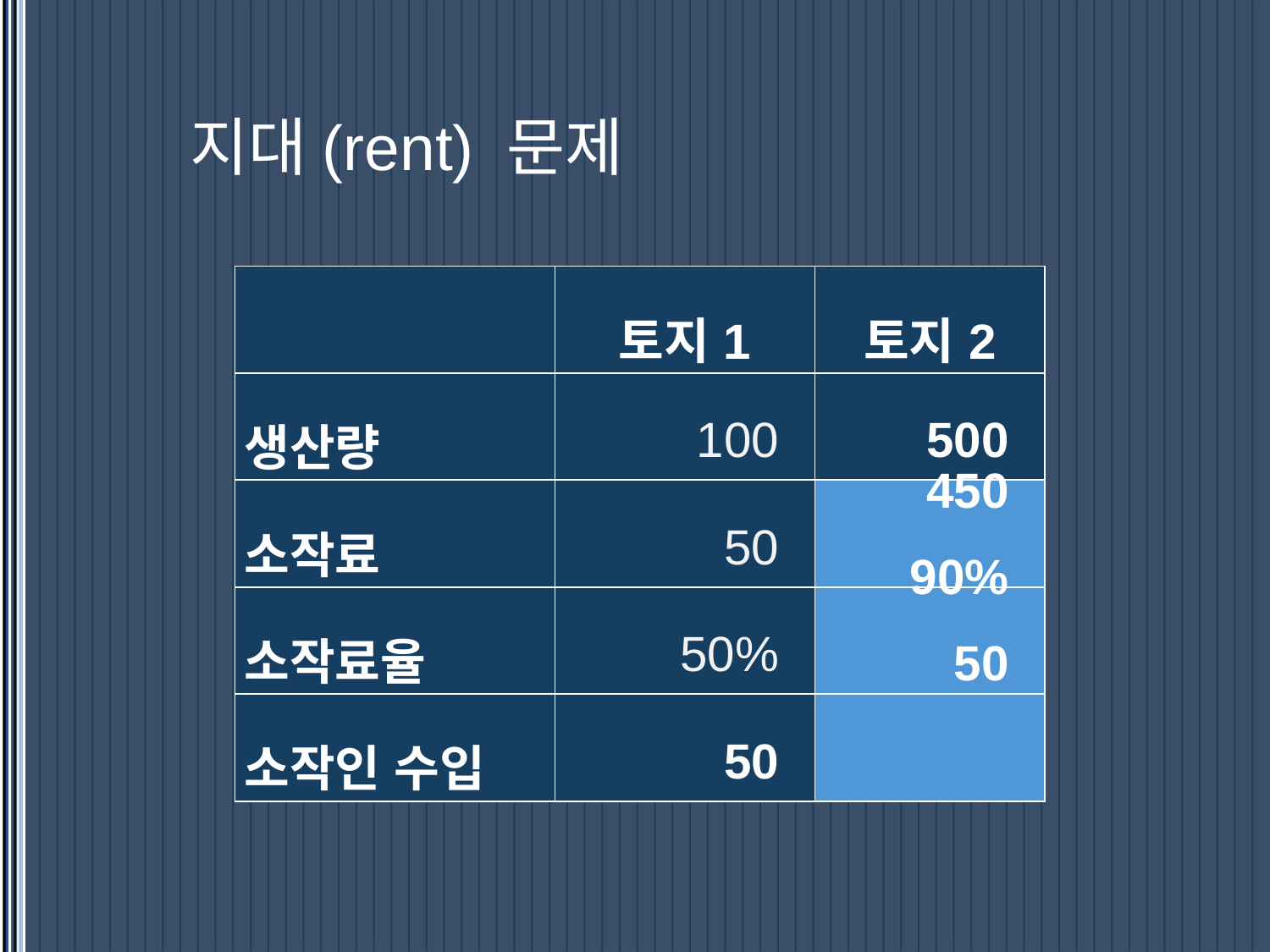

# 지대(rent) 문제
|  | 토지1 | 토지2 |
| --- | --- | --- |
| 생산량 | 100 | 500 |
| 소작료 | 50 |  |
| 소작료율 | 50% |  |
| 소작인 수입 | 50 |  |
| 450 |
| --- |
| 90% |
| 50 |